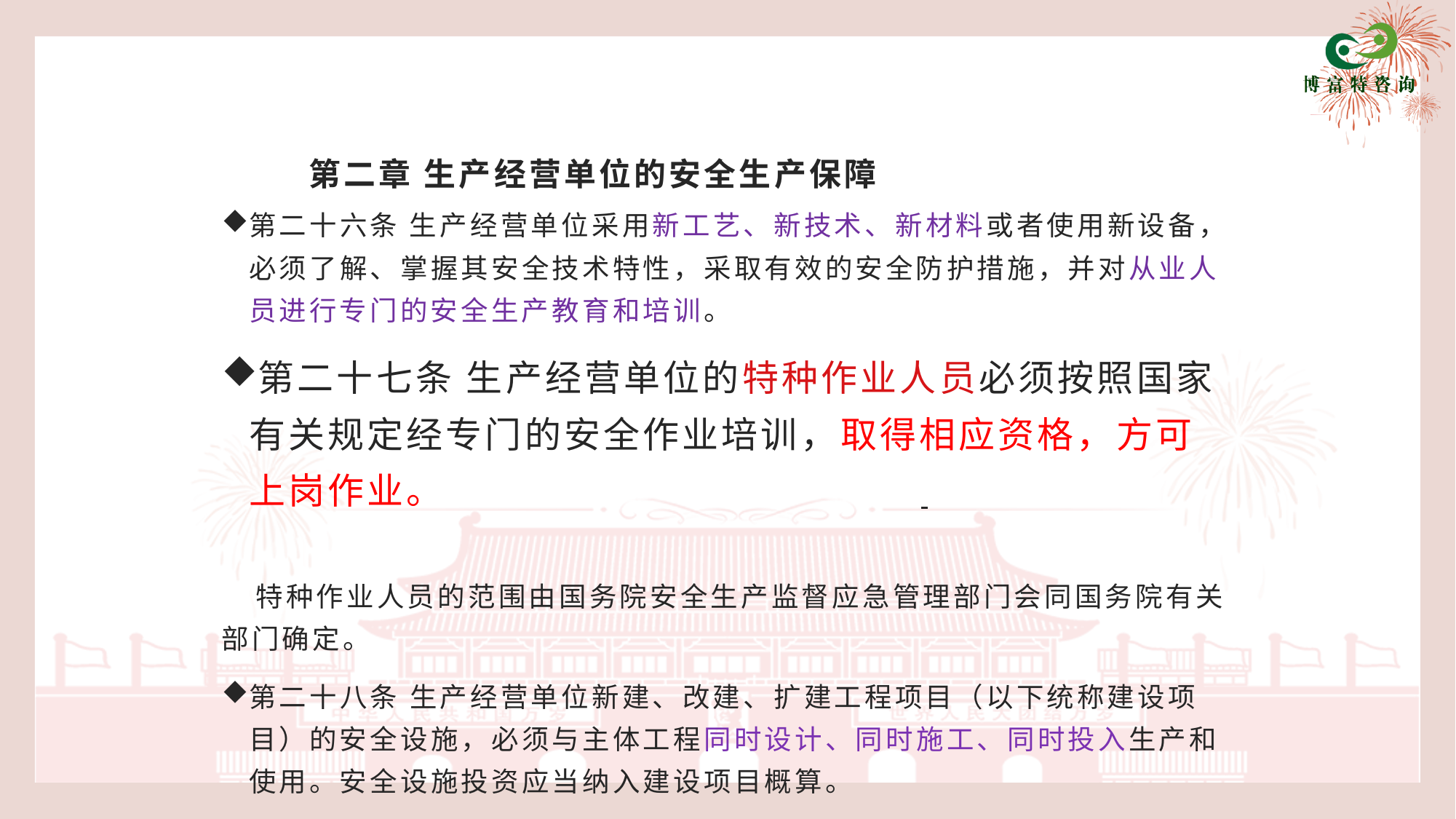

# 第二章 生产经营单位的安全生产保障
第二十六条 生产经营单位采用新工艺、新技术、新材料或者使用新设备，必须了解、掌握其安全技术特性，采取有效的安全防护措施，并对从业人员进行专门的安全生产教育和培训。
第二十七条 生产经营单位的特种作业人员必须按照国家有关规定经专门的安全作业培训，取得相应资格，方可上岗作业。
   特种作业人员的范围由国务院安全生产监督应急管理部门会同国务院有关部门确定。
第二十八条 生产经营单位新建、改建、扩建工程项目（以下统称建设项目）的安全设施，必须与主体工程同时设计、同时施工、同时投入生产和使用。安全设施投资应当纳入建设项目概算。